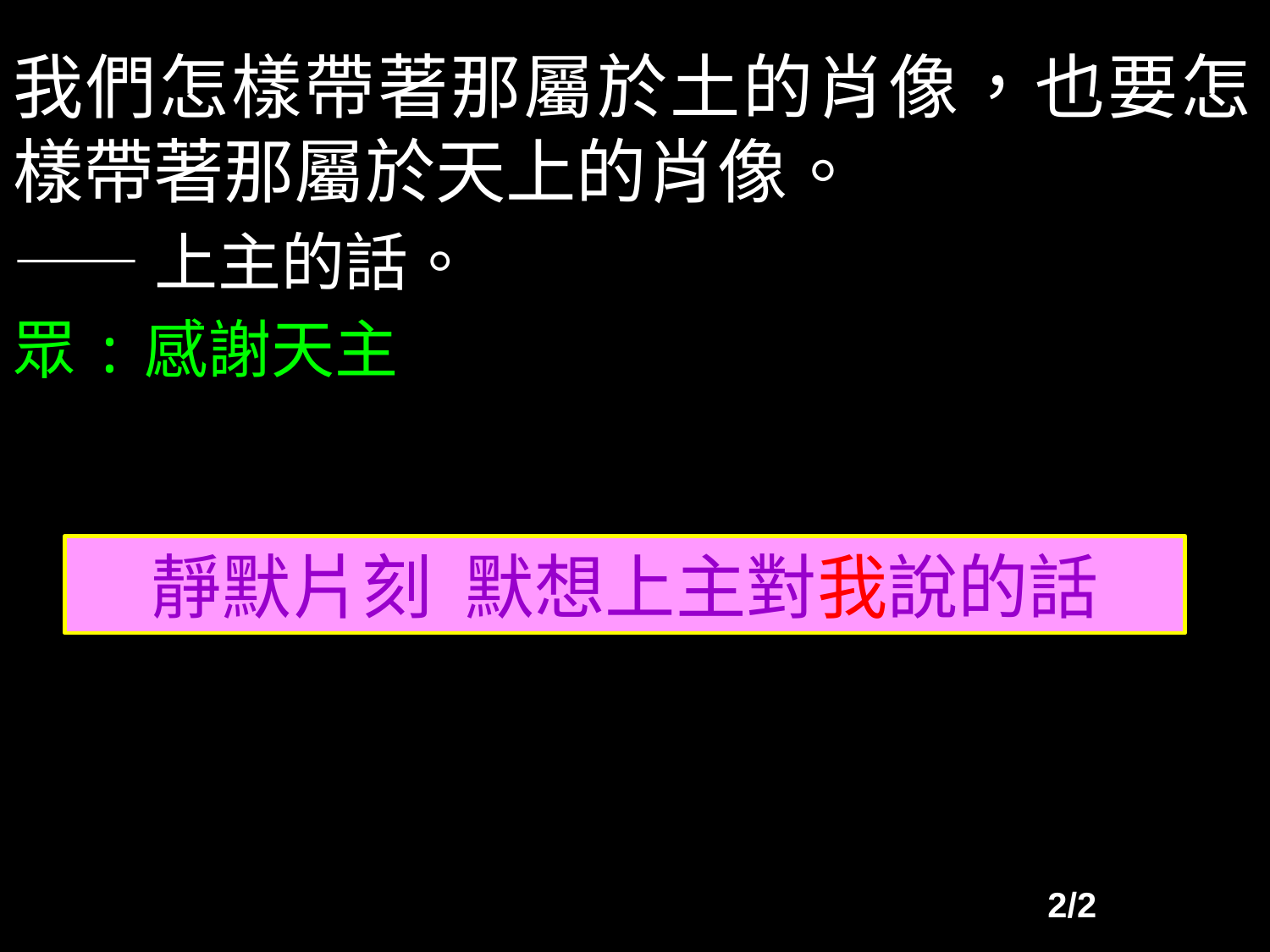

我們怎樣帶著那屬於土的肖像，也要怎樣帶著那屬於天上的肖像。
——上主的話。
眾:感謝天主

靜默片刻  默想上主對我說的話
2/2